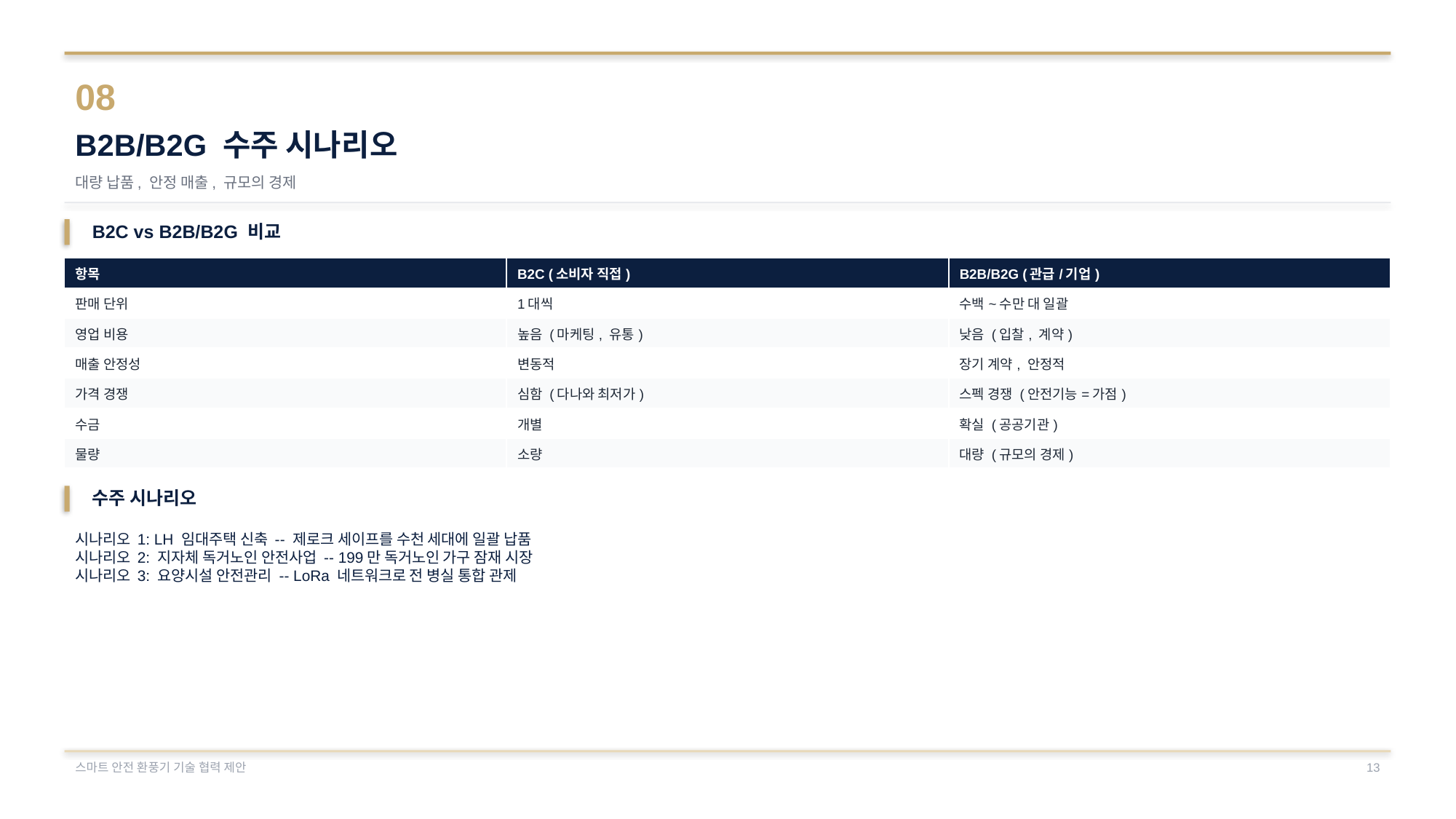

08
B2B/B2G 수주 시나리오
대량 납품, 안정 매출, 규모의 경제

B2C vs B2B/B2G 비교

| 항목 | B2C (소비자 직접) | B2B/B2G (관급/기업) |
| --- | --- | --- |
| 판매 단위 | 1대씩 | 수백~수만 대 일괄 |
| 영업 비용 | 높음 (마케팅, 유통) | 낮음 (입찰, 계약) |
| 매출 안정성 | 변동적 | 장기 계약, 안정적 |
| 가격 경쟁 | 심함 (다나와 최저가) | 스펙 경쟁 (안전기능=가점) |
| 수금 | 개별 | 확실 (공공기관) |
| 물량 | 소량 | 대량 (규모의 경제) |
수주 시나리오

시나리오 1: LH 임대주택 신축 -- 제로크 세이프를 수천 세대에 일괄 납품
시나리오 2: 지자체 독거노인 안전사업 -- 199만 독거노인 가구 잠재 시장
시나리오 3: 요양시설 안전관리 -- LoRa 네트워크로 전 병실 통합 관제

스마트 안전 환풍기 기술 협력 제안
13